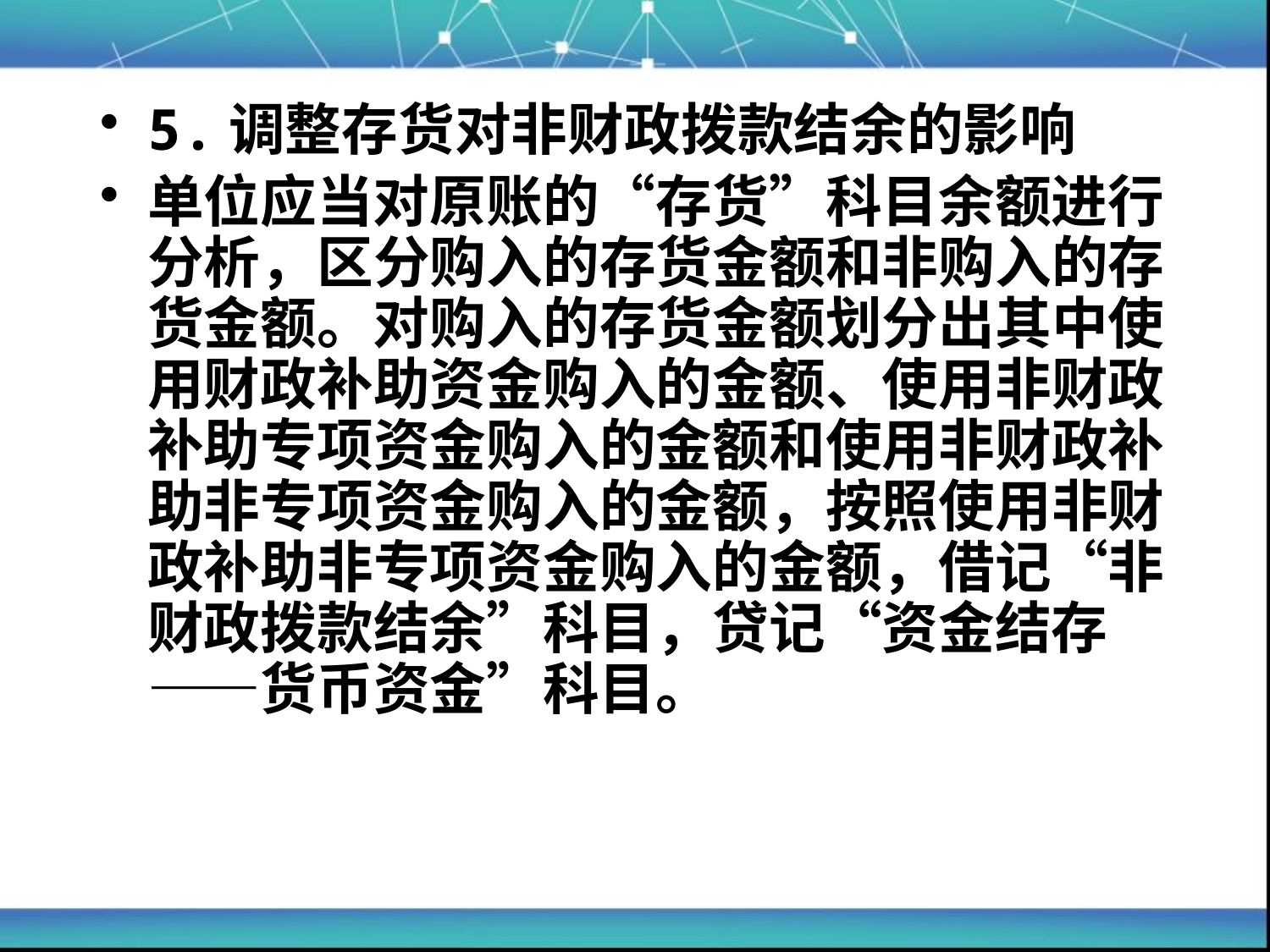

5.调整存货对非财政拨款结余的影响
单位应当对原账的“存货”科目余额进行分析，区分购入的存货金额和非购入的存货金额。对购入的存货金额划分出其中使用财政补助资金购入的金额、使用非财政补助专项资金购入的金额和使用非财政补助非专项资金购入的金额，按照使用非财政补助非专项资金购入的金额，借记“非财政拨款结余”科目，贷记“资金结存——货币资金”科目。